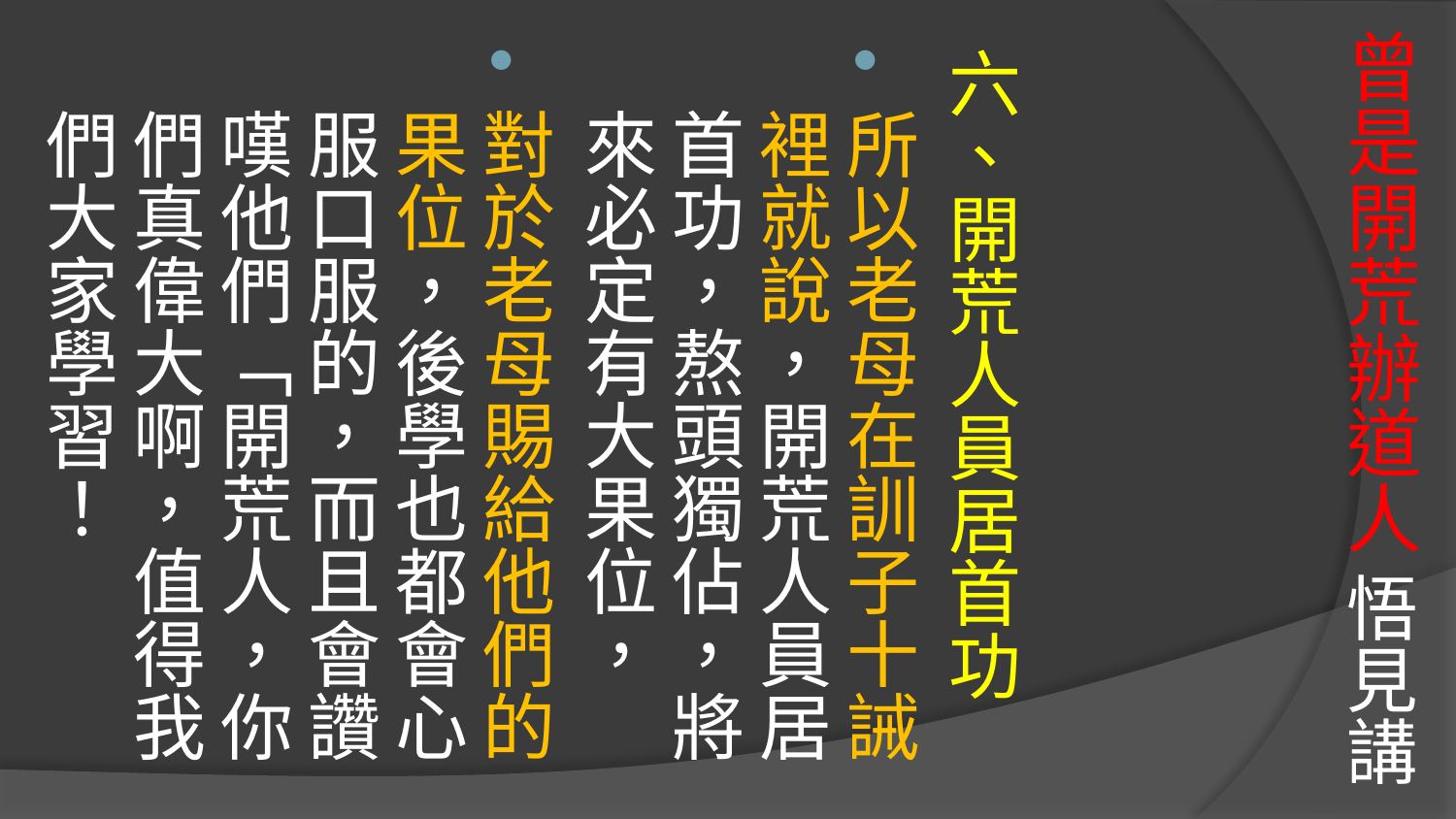

# 曾是開荒辦道人 悟見講
六、開荒人員居首功
所以老母在訓子十誡裡就說，開荒人員居首功，熬頭獨佔，將來必定有大果位，
對於老母賜給他們的果位，後學也都會心服口服的，而且會讚嘆他們「開荒人，你們真偉大啊，值得我們大家學習！